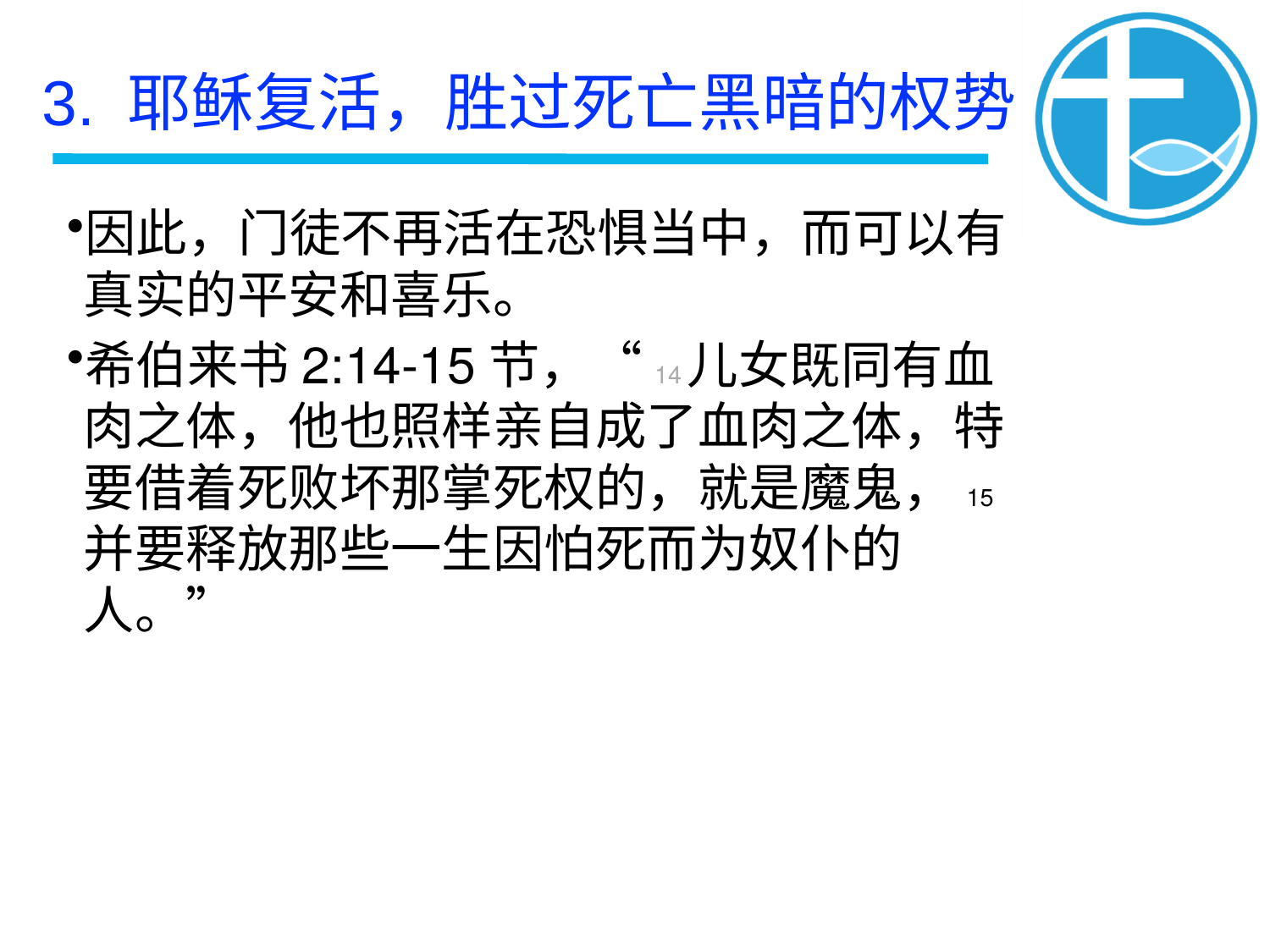

3. 耶稣复活，胜过死亡黑暗的权势
因此，门徒不再活在恐惧当中，而可以有真实的平安和喜乐。
希伯来书2:14-15节，“14儿女既同有血肉之体，他也照样亲自成了血肉之体，特要借着死败坏那掌死权的，就是魔鬼，15并要释放那些一生因怕死而为奴仆的人。”